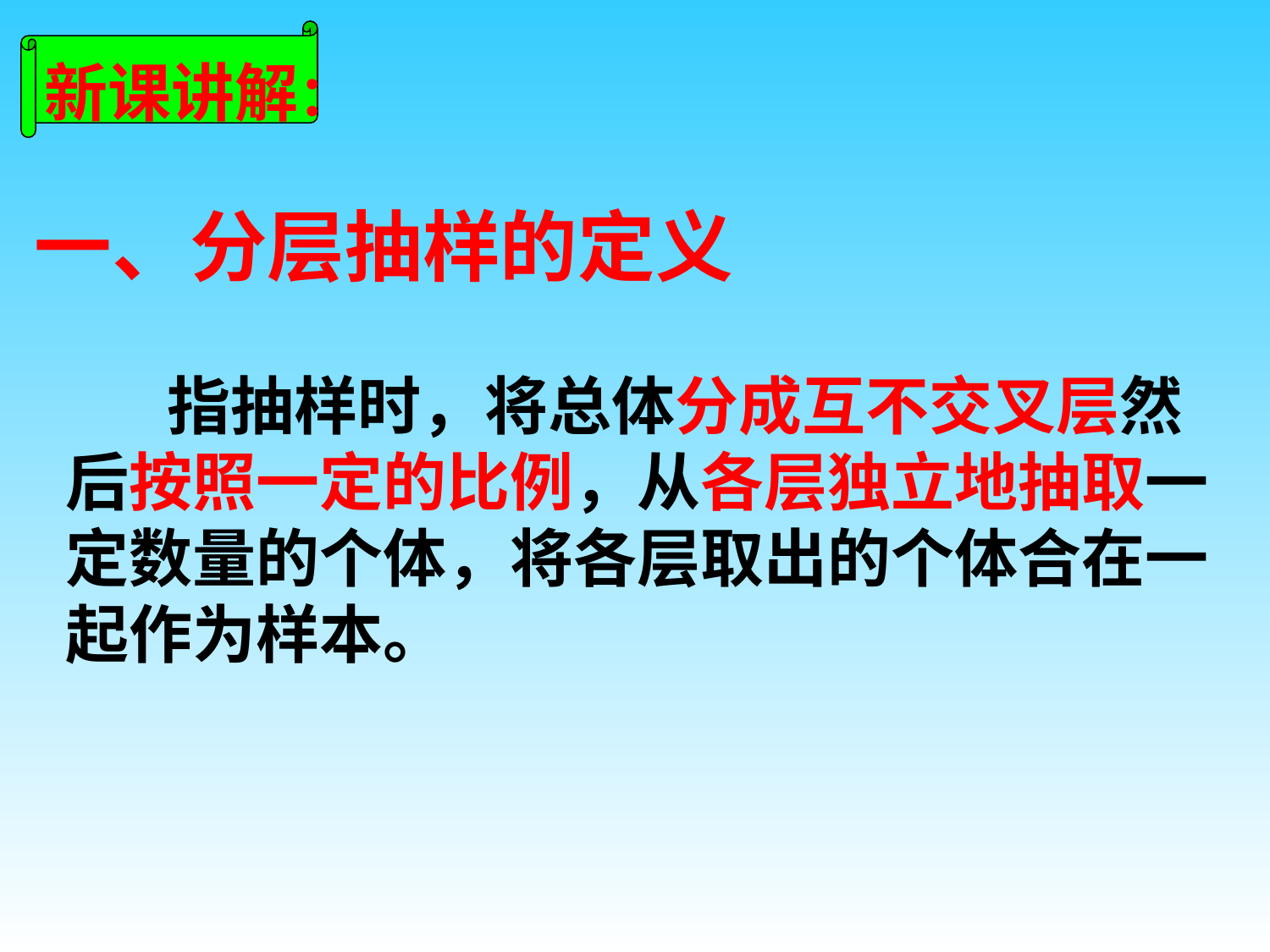

新课讲解：
一、分层抽样的定义
      指抽样时，将总体分成互不交叉层然后按照一定的比例，从各层独立地抽取一定数量的个体，将各层取出的个体合在一起作为样本。